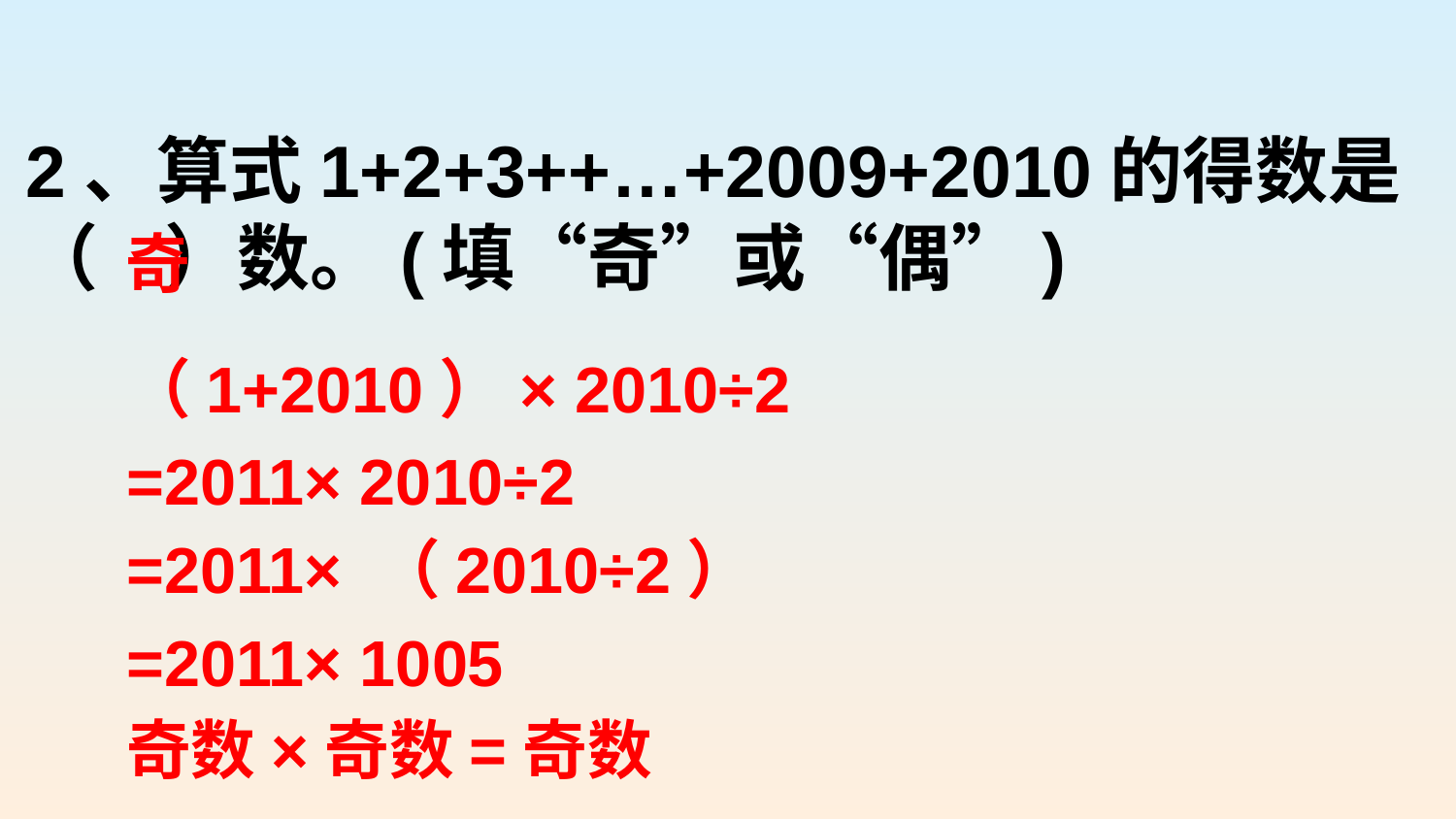

2、算式1+2+3++…+2009+2010的得数是（    ）数。(填“奇”或“偶”)
奇
（1+2010）× 2010÷2
=2011× 2010÷2
=2011× （2010÷2）
=2011× 1005
奇数×奇数=奇数